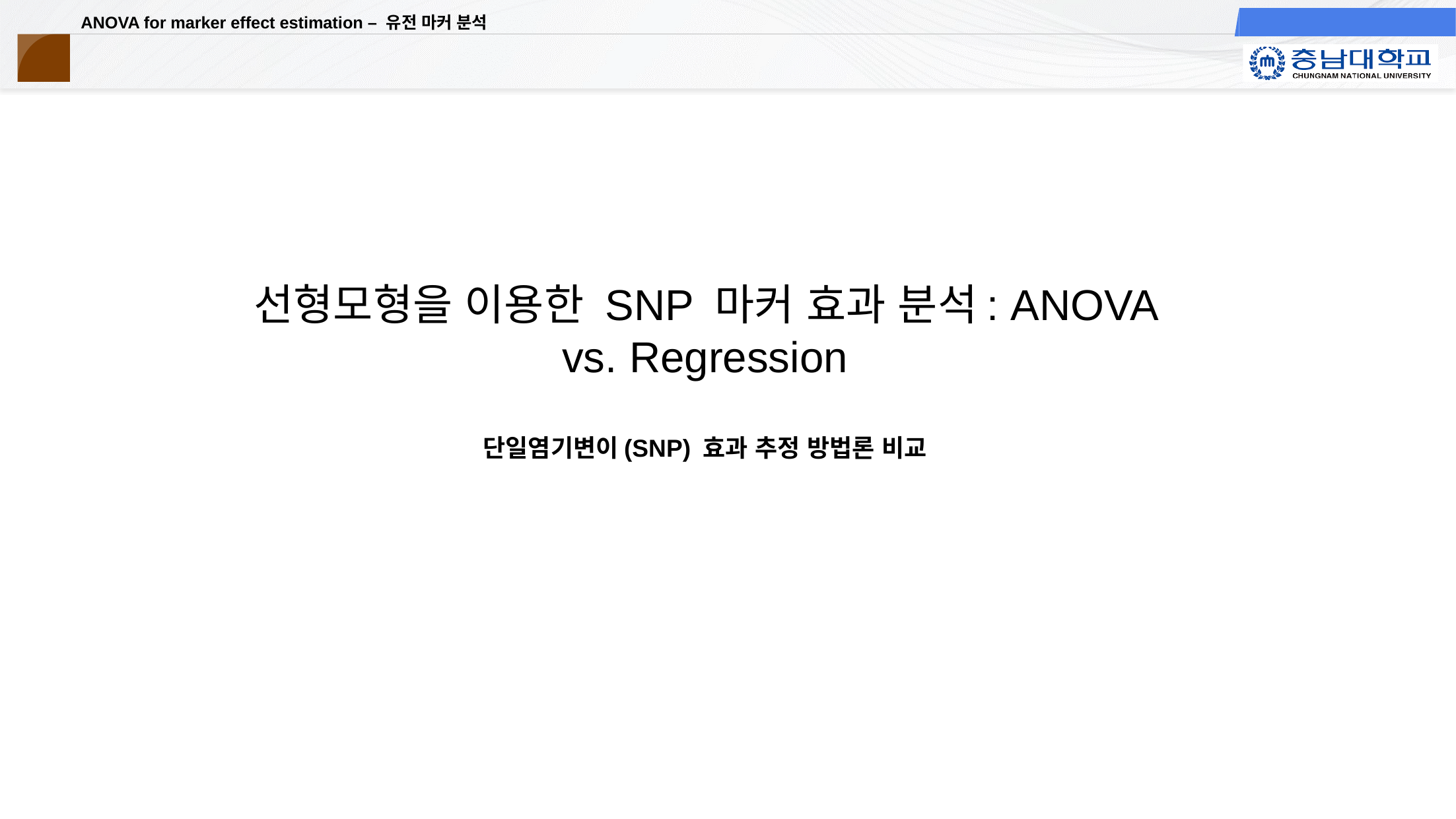

# 선형모형을 이용한 SNP 마커 효과 분석: ANOVA vs. Regression 단일염기변이(SNP) 효과 추정 방법론 비교